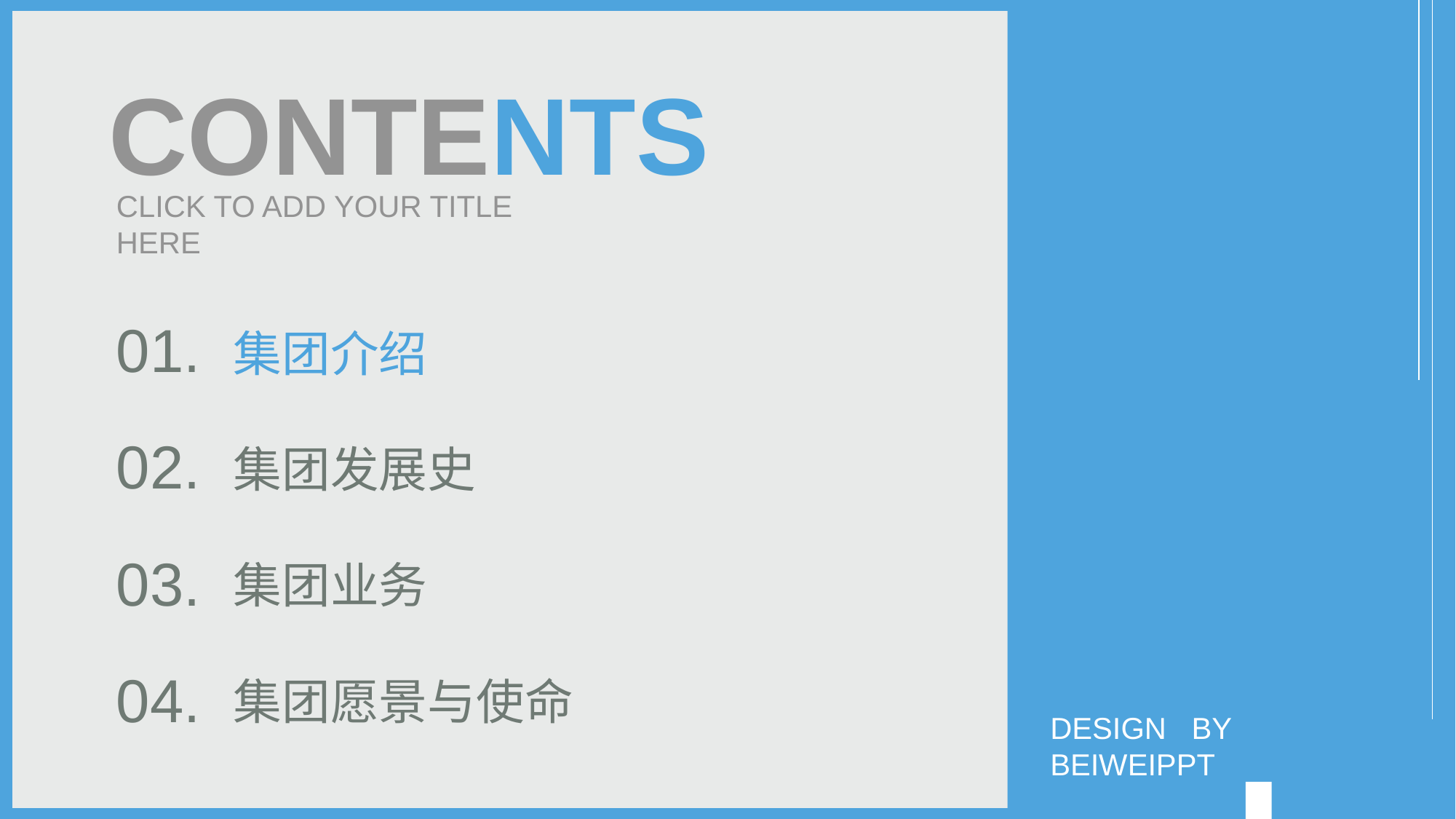

CLICK TO ADD YOUR TITLE HERE
01.
集团介绍
02.
集团发展史
03.
集团业务
04.
集团愿景与使命
DESIGN   BY
BEIWEIPPT